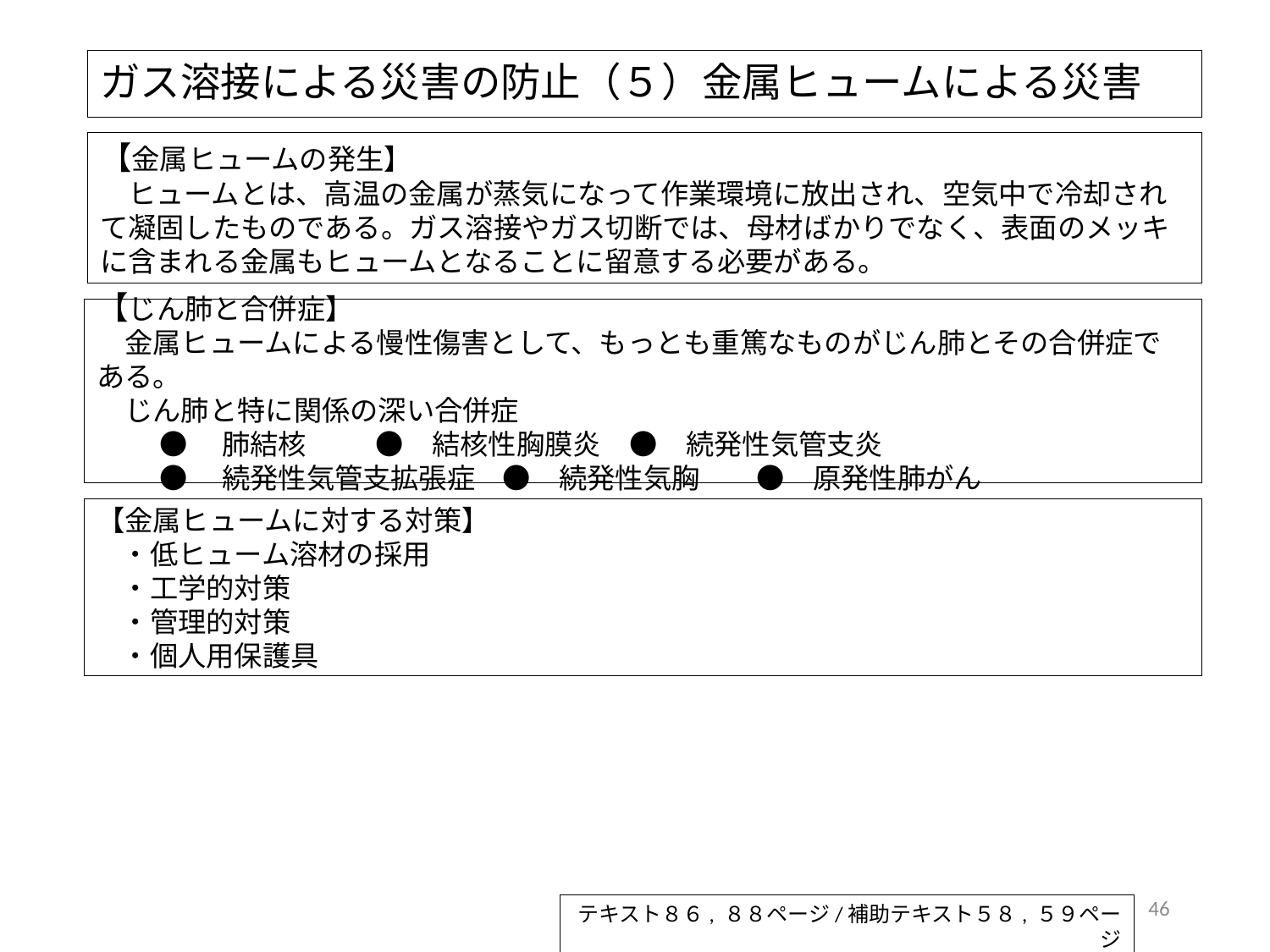

# ガス溶接による災害の防止（５）金属ヒュームによる災害
【金属ヒュームの発生】
　ヒュームとは、高温の金属が蒸気になって作業環境に放出され、空気中で冷却されて凝固したものである。ガス溶接やガス切断では、母材ばかりでなく、表面のメッキに含まれる金属もヒュームとなることに留意する必要がある。
【じん肺と合併症】
　金属ヒュームによる慢性傷害として、もっとも重篤なものがじん肺とその合併症である。
　じん肺と特に関係の深い合併症
●　肺結核	●　結核性胸膜炎	●　続発性気管支炎
●　続発性気管支拡張症	●　続発性気胸	●　原発性肺がん
【金属ヒュームに対する対策】
・低ヒューム溶材の採用
・工学的対策
・管理的対策
・個人用保護具
46
テキスト８６, ８８ページ/補助テキスト５８, ５９ページ